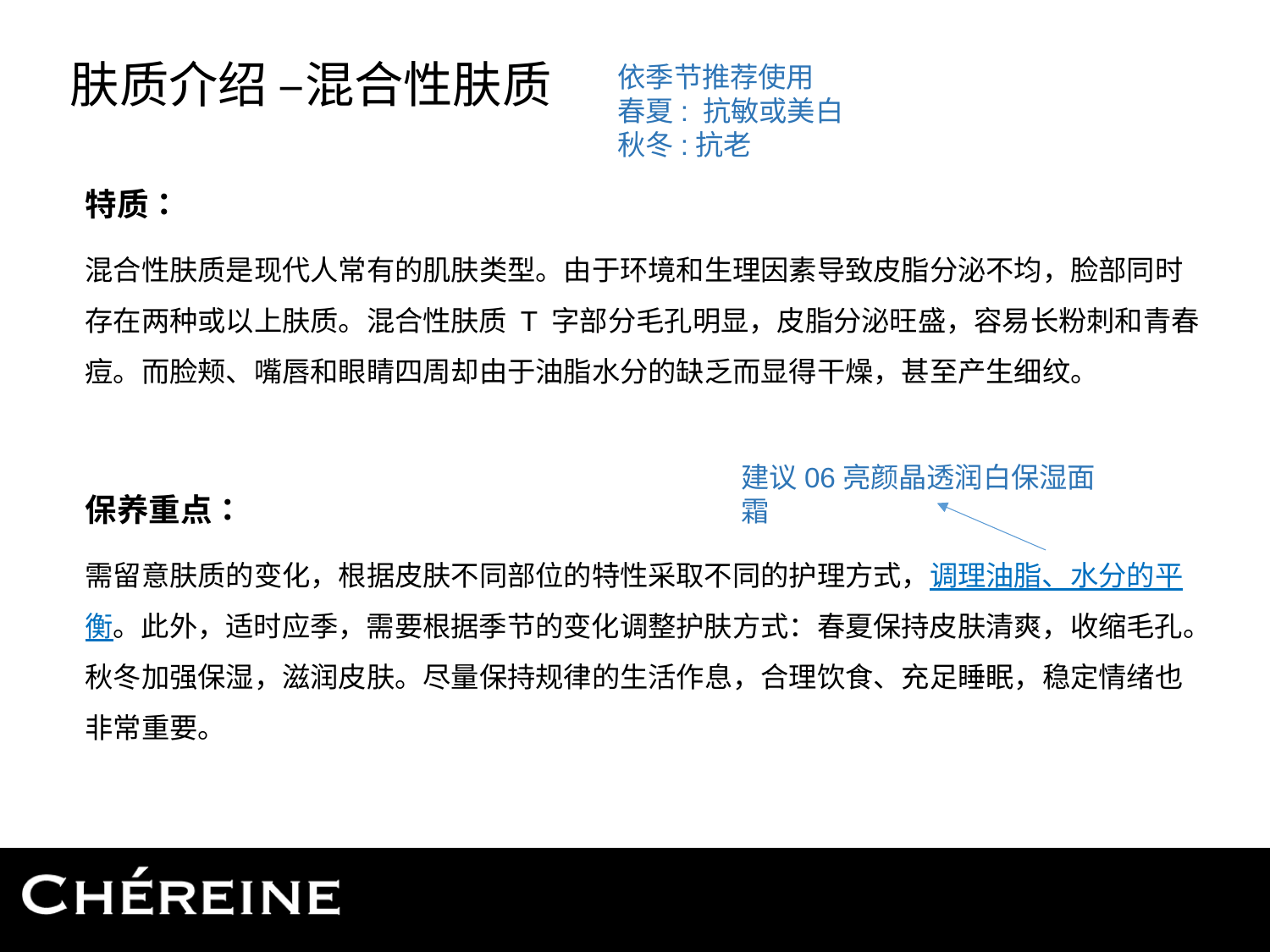

肤质介绍 –混合性肤质
依季节推荐使用
春夏: 抗敏或美白
秋冬:抗老
特质：
混合性肤质是现代人常有的肌肤类型。由于环境和生理因素导致皮脂分泌不均，脸部同时存在两种或以上肤质。混合性肤质 T 字部分毛孔明显，皮脂分泌旺盛，容易长粉刺和青春痘。而脸颊、嘴唇和眼睛四周却由于油脂水分的缺乏而显得干燥，甚至产生细纹。

保养重点：
需留意肤质的变化，根据皮肤不同部位的特性采取不同的护理方式，调理油脂、水分的平衡。此外，适时应季，需要根据季节的变化调整护肤方式：春夏保持皮肤清爽，收缩毛孔。秋冬加强保湿，滋润皮肤。尽量保持规律的生活作息，合理饮食、充足睡眠，稳定情绪也非常重要。

建议06亮颜晶透润白保湿面霜